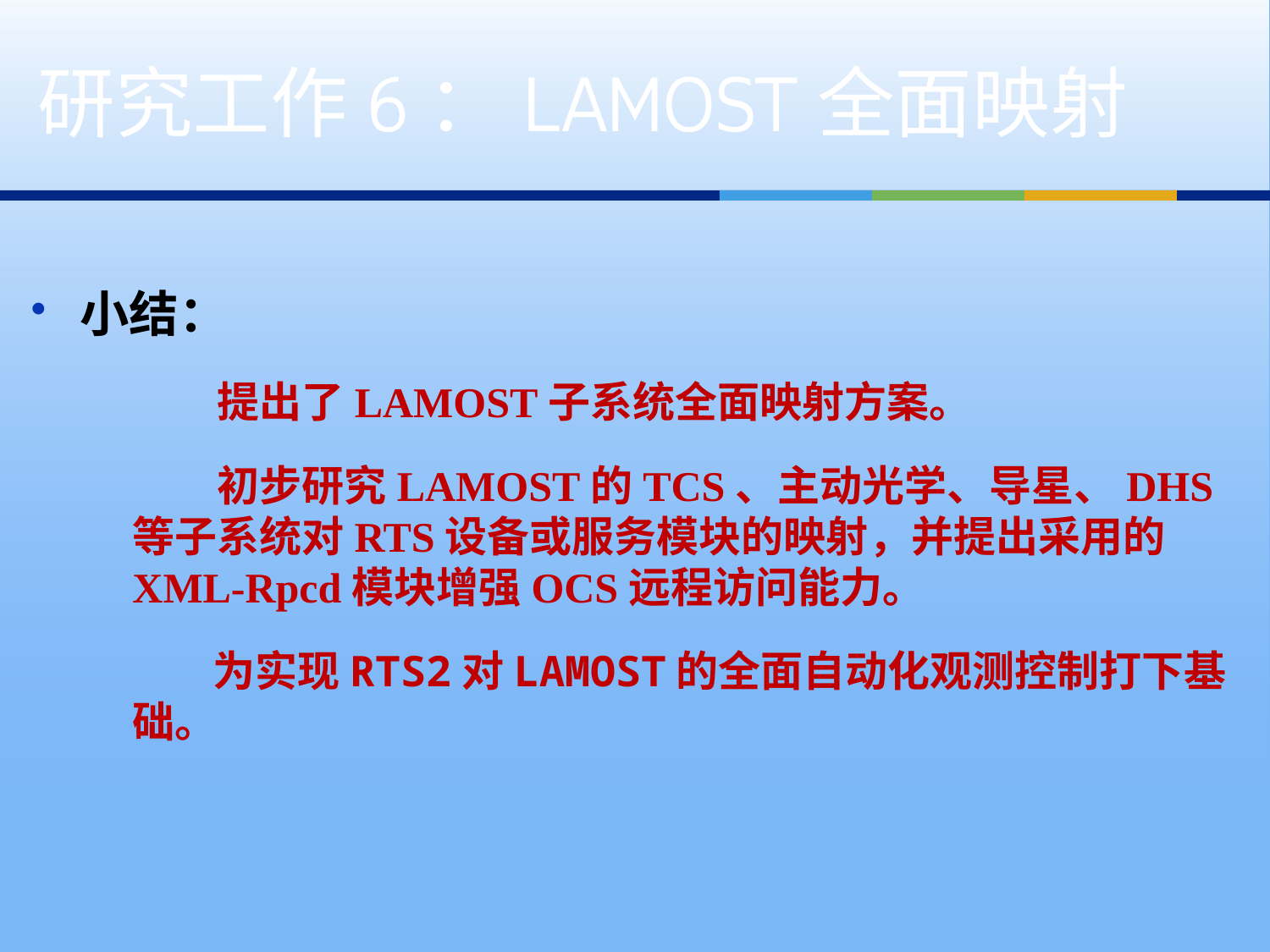

# 研究工作6：LAMOST全面映射

小结：

提出了LAMOST子系统全面映射方案。

初步研究LAMOST的TCS、主动光学、导星、DHS等子系统对RTS设备或服务模块的映射，并提出采用的XML-Rpcd模块增强OCS远程访问能力。

为实现RTS2对LAMOST的全面自动化观测控制打下基础。